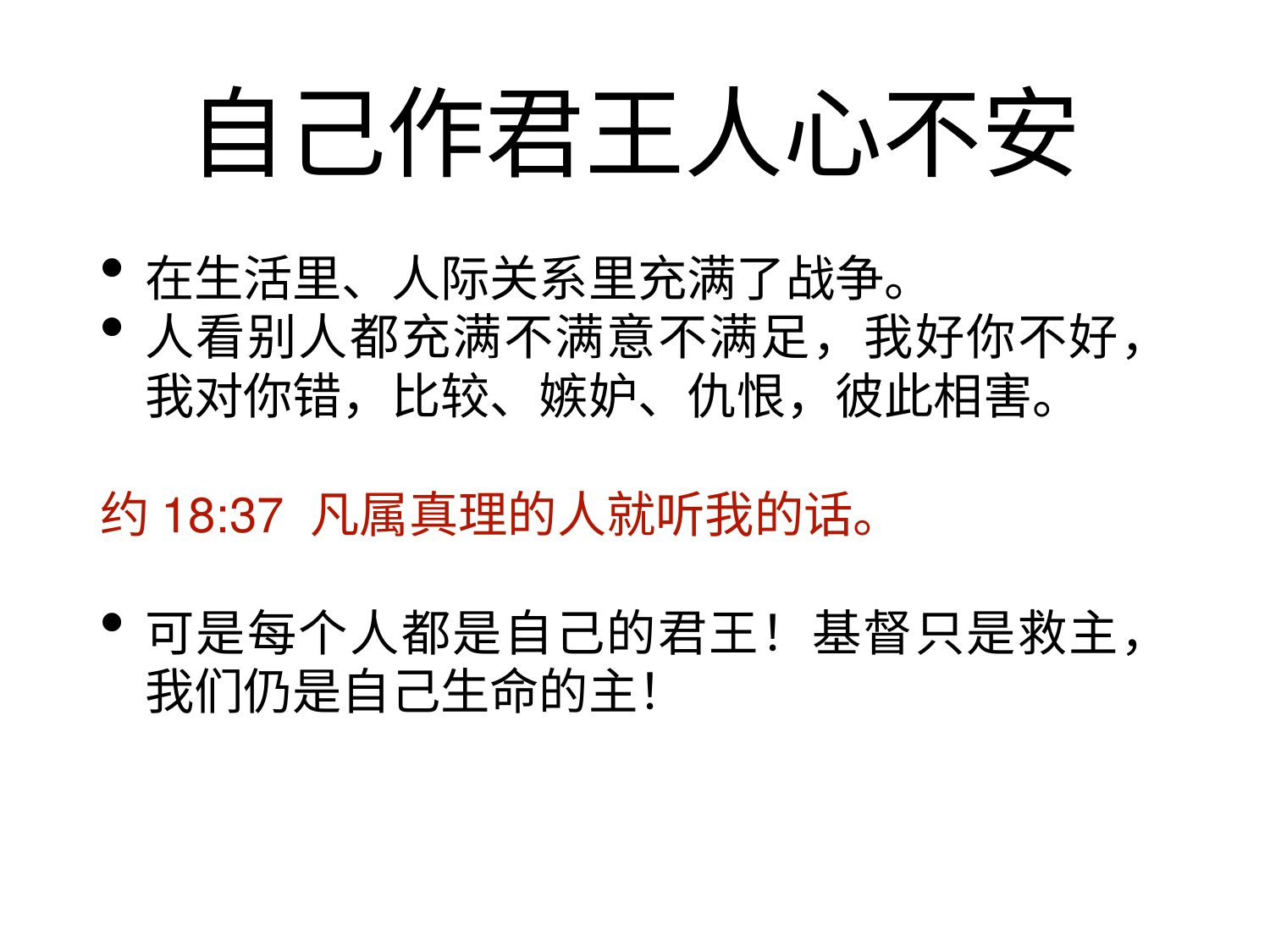

# 自己作君王人心不安
在生活里、人际关系里充满了战争。
人看别人都充满不满意不满足，我好你不好，我对你错，比较、嫉妒、仇恨，彼此相害。

约18:37 凡属真理的人就听我的话。

可是每个人都是自己的君王！基督只是救主，我们仍是自己生命的主！